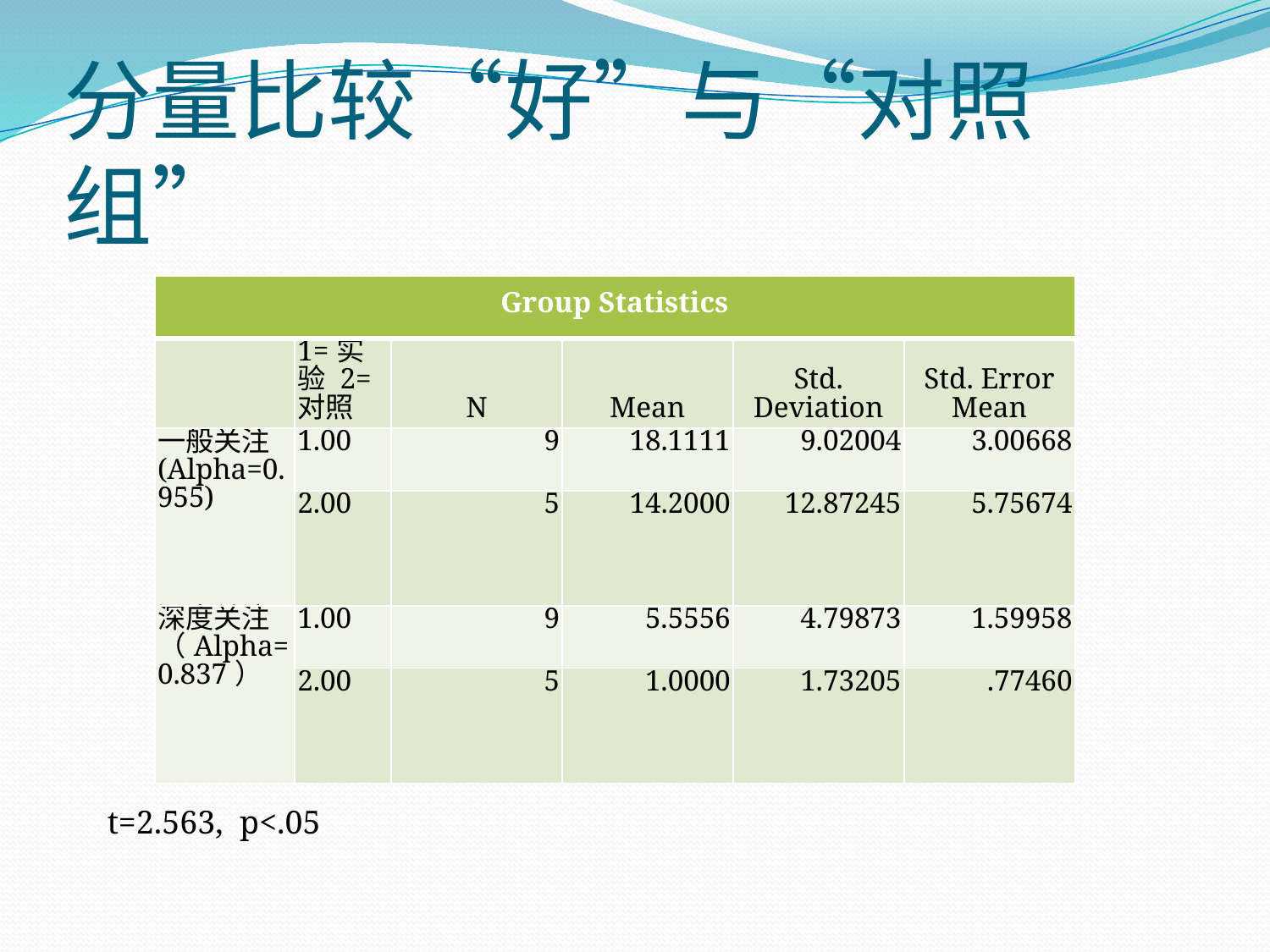

# 分量比较“好”与“对照组”
| Group Statistics |  |  |  |  |  |
| --- | --- | --- | --- | --- | --- |
|  | 1=实验 2=对照 | N | Mean | Std. Deviation | Std. Error Mean |
| 一般关注(Alpha=0.955) | 1.00 | 9 | 18.1111 | 9.02004 | 3.00668 |
|  | 2.00 | 5 | 14.2000 | 12.87245 | 5.75674 |
| 深度关注（Alpha=0.837） | 1.00 | 9 | 5.5556 | 4.79873 | 1.59958 |
|  | 2.00 | 5 | 1.0000 | 1.73205 | .77460 |
t=2.563,  p<.05